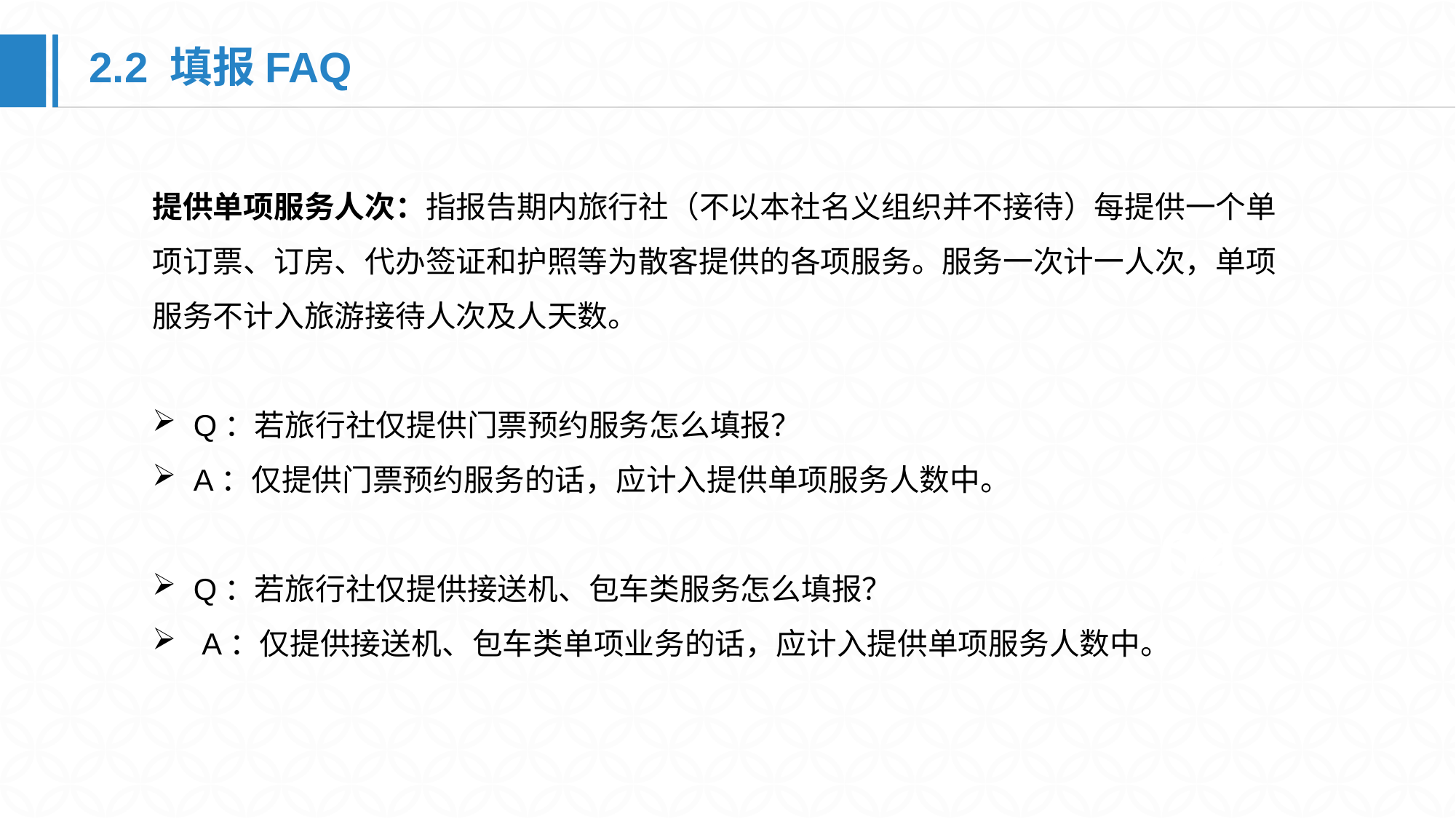

2.2 填报FAQ

提供单项服务人次：指报告期内旅行社（不以本社名义组织并不接待）每提供一个单项订票、订房、代办签证和护照等为散客提供的各项服务。服务一次计一人次，单项服务不计入旅游接待人次及人天数。

Q：若旅行社仅提供门票预约服务怎么填报？
A：仅提供门票预约服务的话，应计入提供单项服务人数中。

Q：若旅行社仅提供接送机、包车类服务怎么填报？
 A：仅提供接送机、包车类单项业务的话，应计入提供单项服务人数中。

04